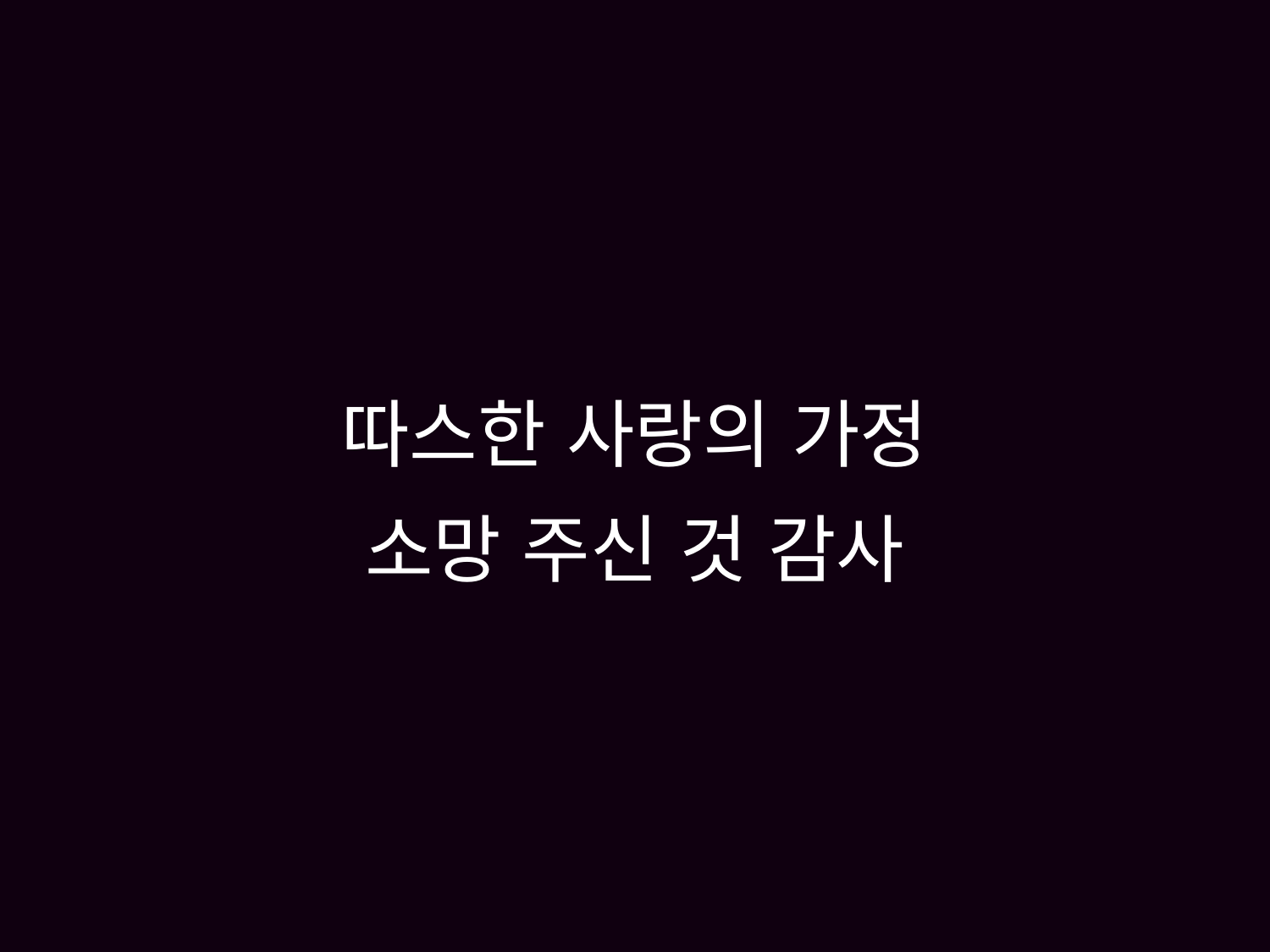

# 따스한 사랑의 가정 소망 주신 것 감사